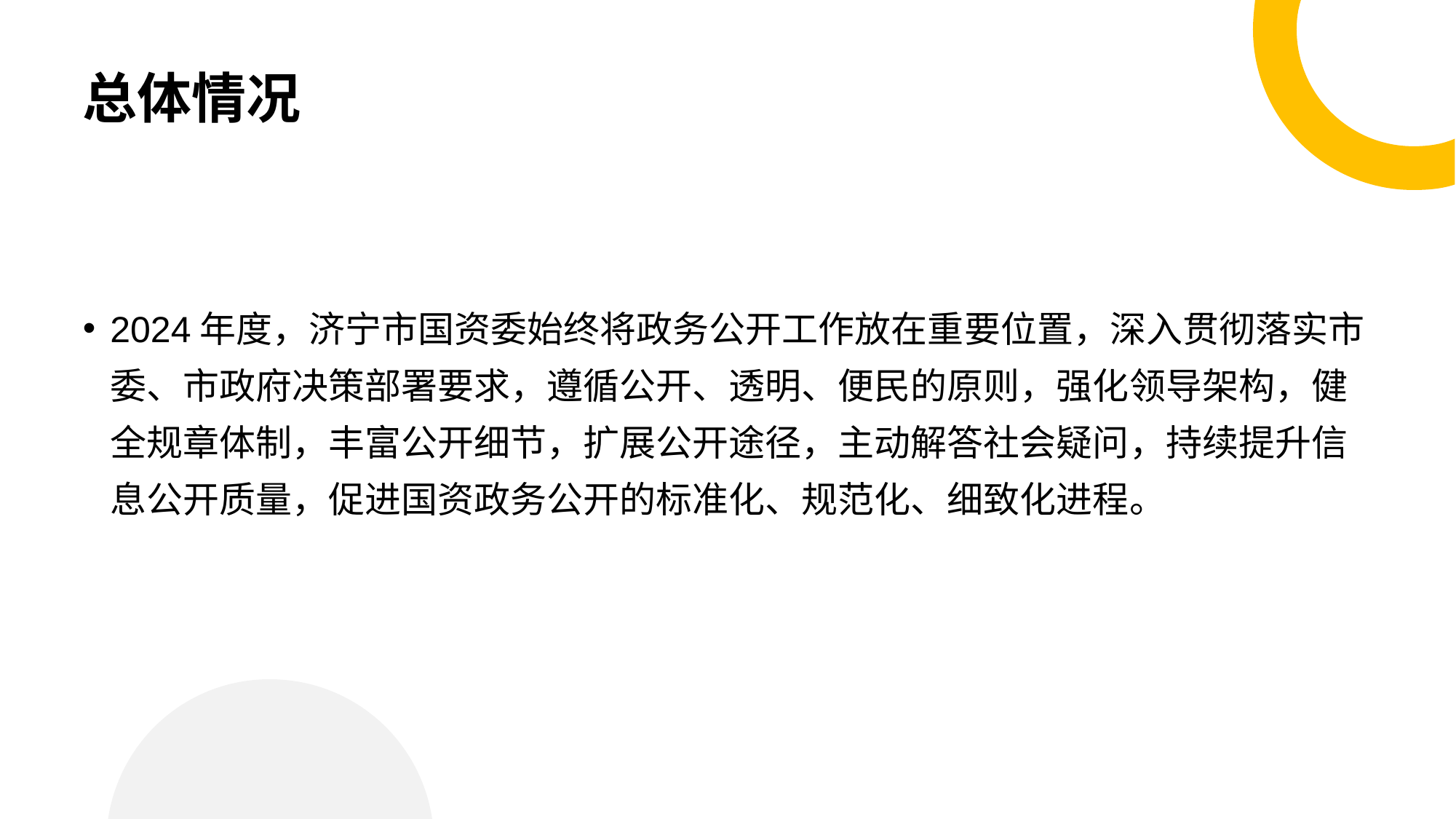

# 总体情况
2024年度，济宁市国资委始终将政务公开工作放在重要位置，深入贯彻落实市委、市政府决策部署要求，遵循公开、透明、便民的原则，强化领导架构，健全规章体制，丰富公开细节，扩展公开途径，主动解答社会疑问，持续提升信息公开质量，促进国资政务公开的标准化、规范化、细致化进程。